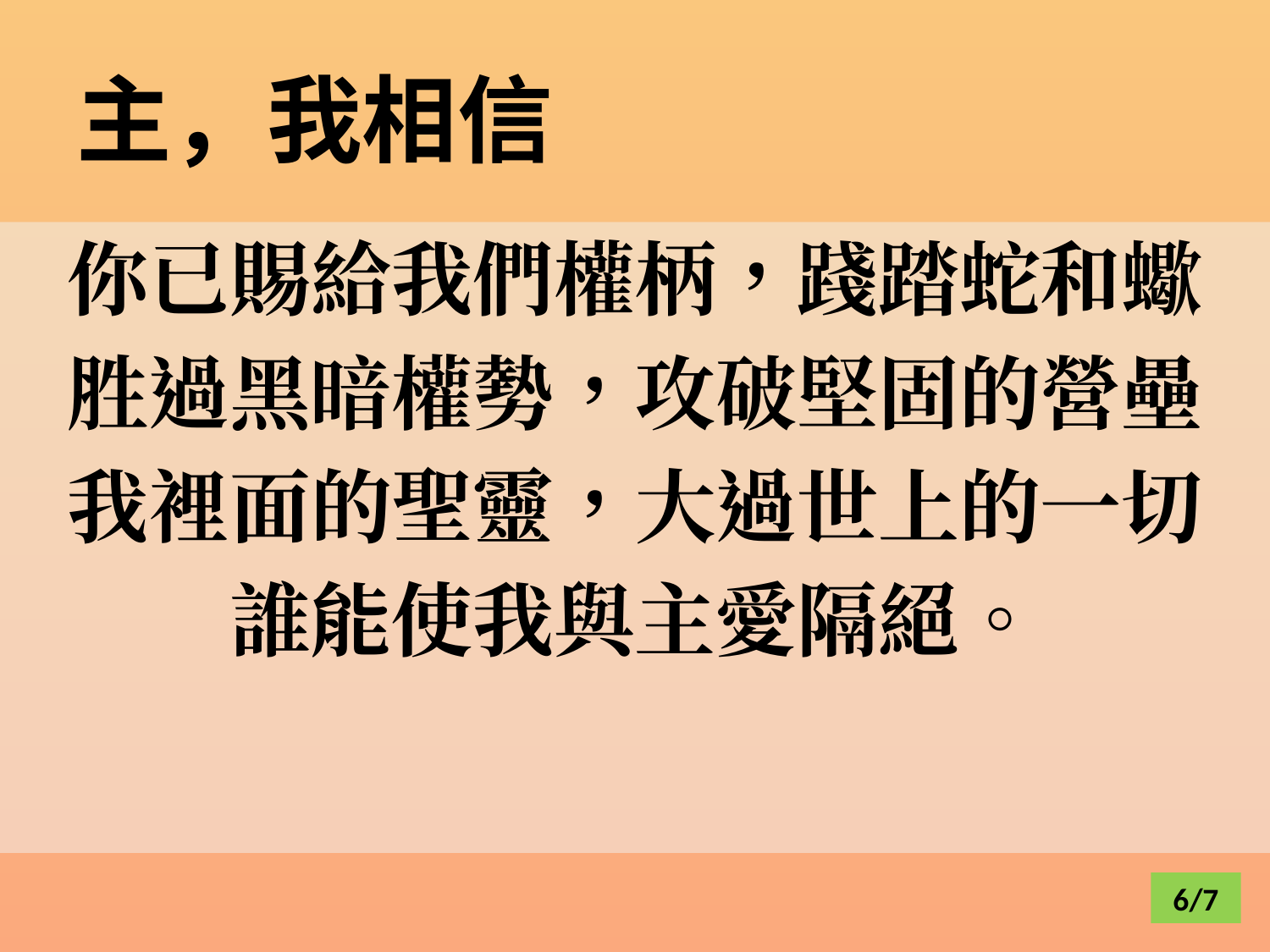

# 主，我相信
你已賜給我們權柄，踐踏蛇和蠍
胜過黑暗權勢，攻破堅固的營壘
我裡面的聖靈，大過世上的一切
誰能使我與主愛隔絕。
6/7